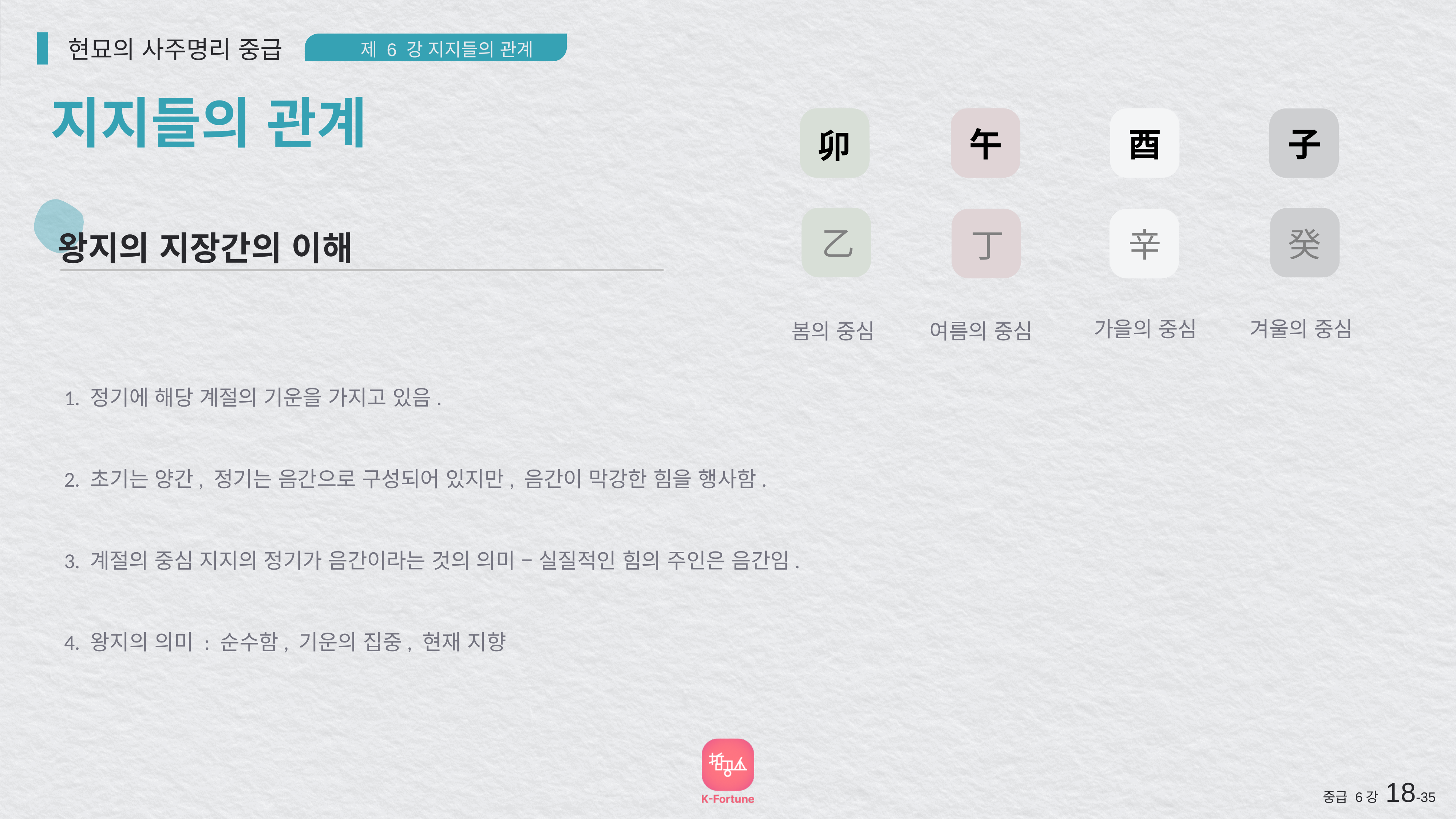

현묘의 사주명리 중급

제 6 강 지지들의 관계
지지들의 관계

卯

午

酉

子

乙

癸

丁

辛
왕지의 지장간의 이해
겨울의 중심
가을의 중심
봄의 중심
여름의 중심

1. 정기에 해당 계절의 기운을 가지고 있음.

2. 초기는 양간, 정기는 음간으로 구성되어 있지만, 음간이 막강한 힘을 행사함.

3. 계절의 중심 지지의 정기가 음간이라는 것의 의미 – 실질적인 힘의 주인은 음간임.

4. 왕지의 의미 : 순수함, 기운의 집중, 현재 지향